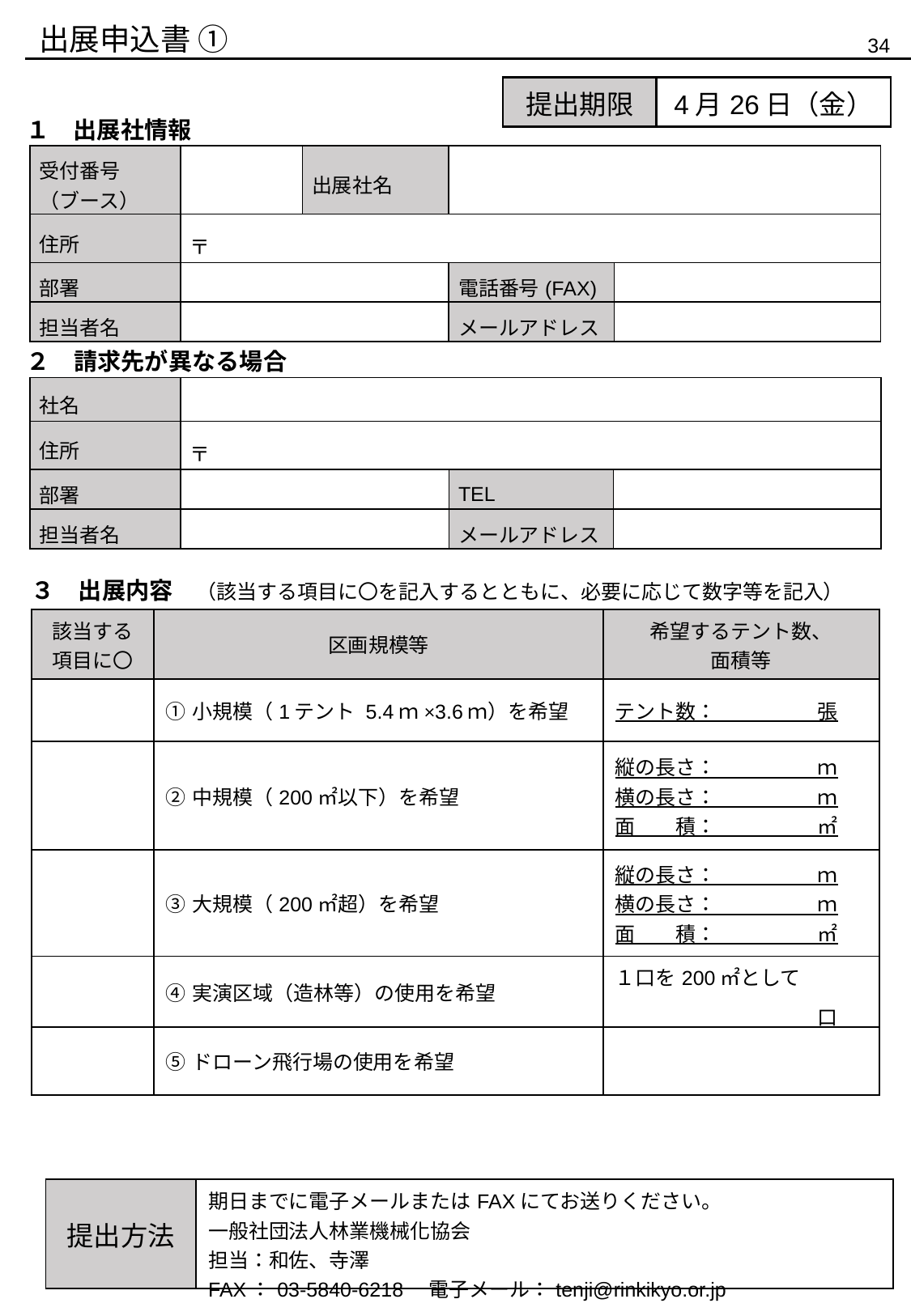

出展申込書 ①
34
| 提出期限 | 4月26日（金） |
| --- | --- |
１　出展社情報
| 受付番号 （ブース） |  | 出展社名 |  |  |
| --- | --- | --- | --- | --- |
| 住所 | 〒 |  |  |  |
| 部署 |  |  | 電話番号(FAX) |  |
| 担当者名 |  |  | メールアドレス |  |
２　請求先が異なる場合
| 社名 |  |  |  |
| --- | --- | --- | --- |
| 住所 | 〒 |  |  |
| 部署 |  | TEL |  |
| 担当者名 |  | メールアドレス |  |
３　出展内容　（該当する項目に〇を記入するとともに、必要に応じて数字等を記入）
| 該当する 項目に〇 | 区画規模等 | 希望するテント数、 面積等 |
| --- | --- | --- |
|  | ①小規模（1テント 5.4ｍ×3.6ｍ）を希望 | テント数：　　　　　張 |
|  | ➁中規模（200㎡以下）を希望 | 縦の長さ：　　　　　ｍ 横の長さ：　　　　　ｍ 面　　積：　　　　　㎡ |
|  | ③大規模（200㎡超）を希望 | 縦の長さ：　　　　　ｍ 横の長さ：　　　　　ｍ 面　　積：　　　　　㎡ |
|  | ④実演区域（造林等）の使用を希望 | １口を200㎡として 　　　　　　　　　　口 |
|  | ⑤ドローン飛行場の使用を希望 |  |
| 提出方法 | 期日までに電子メールまたはFAXにてお送りください。 一般社団法人林業機械化協会 担当：和佐、寺澤 FAX：03-5840-6218　電子メール：tenji@rinkikyo.or.jp |
| --- | --- |